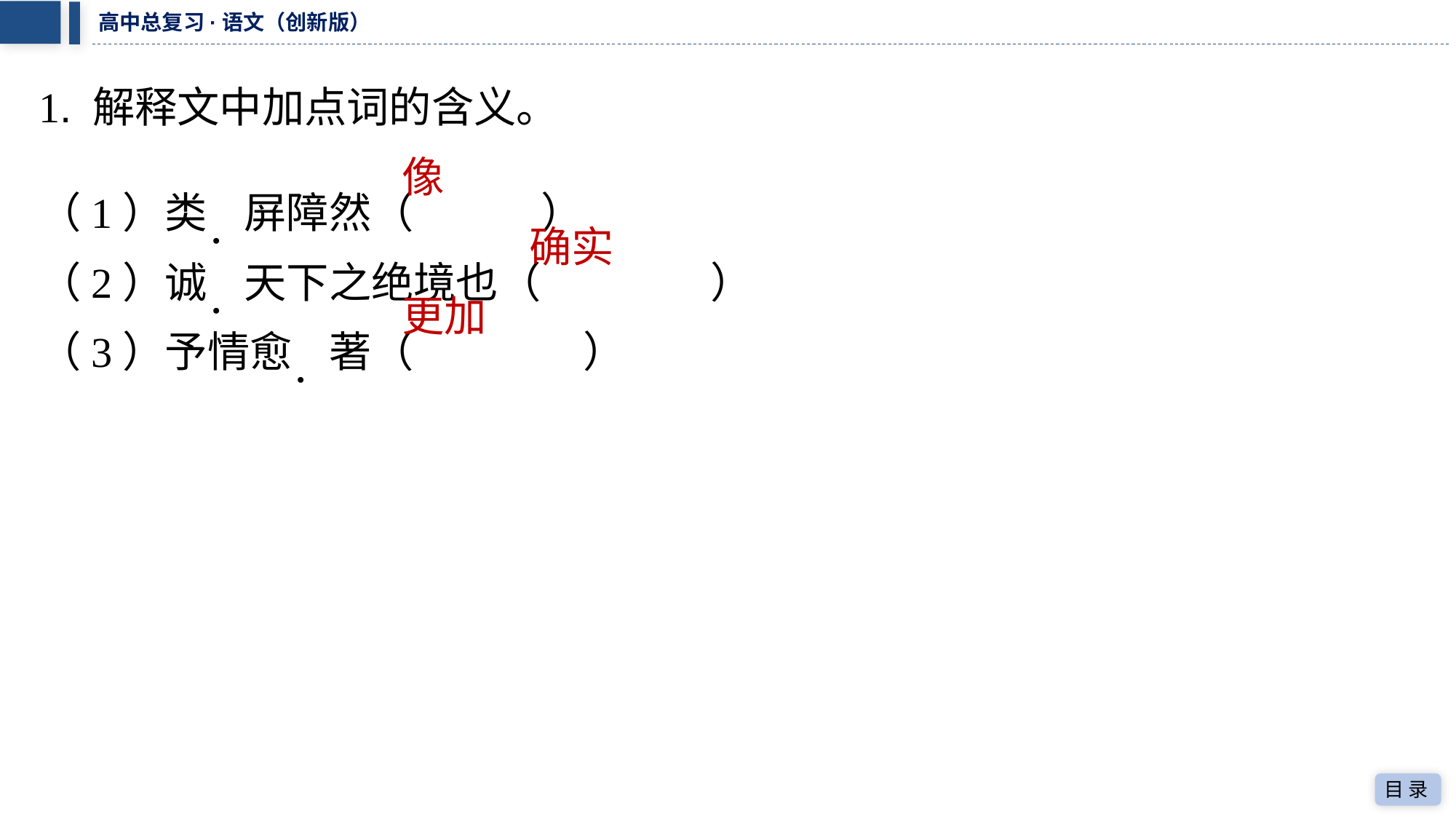

1. 解释文中加点词的含义。
像
（1）类．屏障然（　像　）
确实
（2）诚．天下之绝境也（　确实　）
更加
（3）予情愈．著（　更加　）